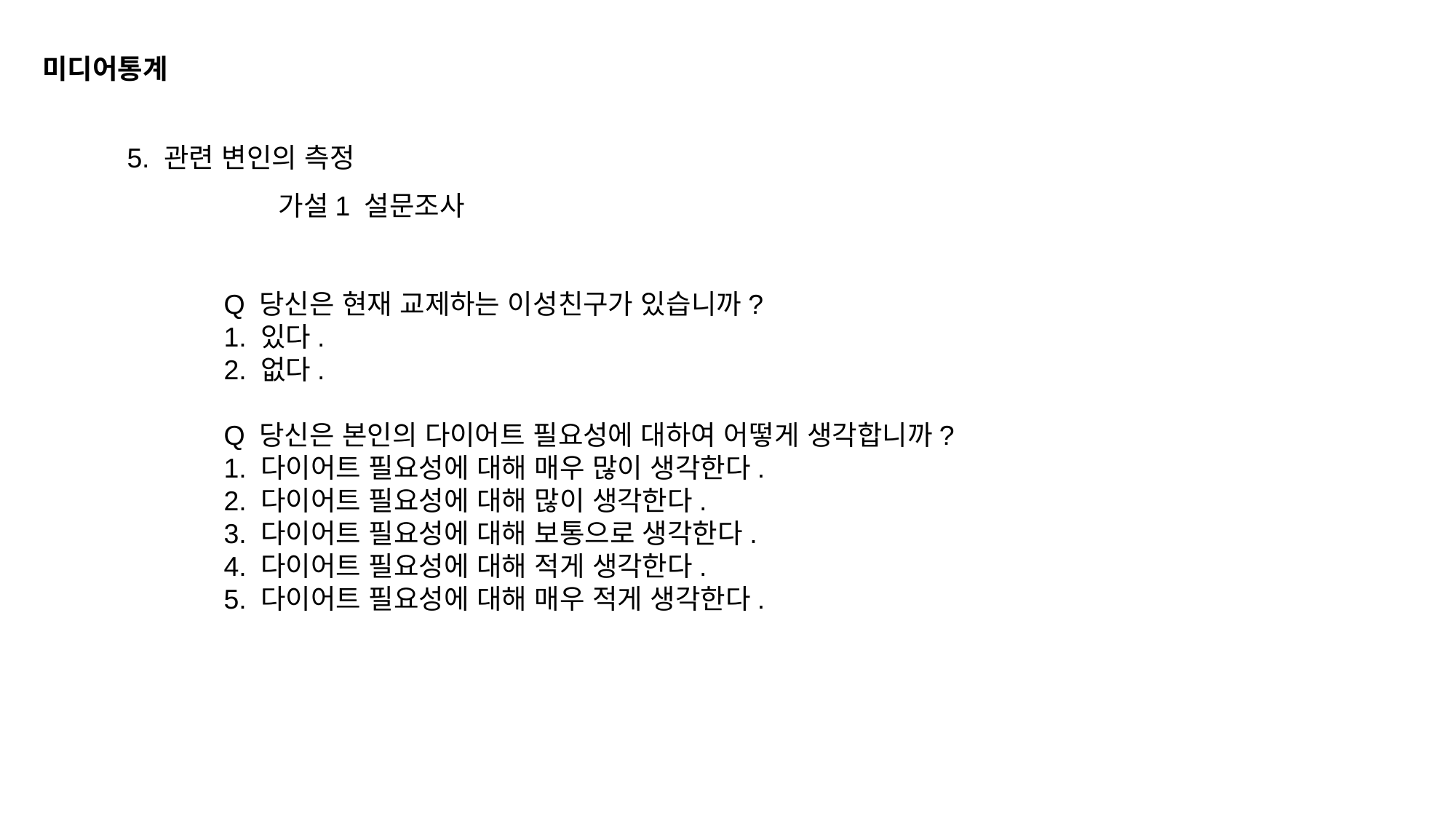

미디어통계
5. 관련 변인의 측정
가설1 설문조사

Q 당신은 현재 교제하는 이성친구가 있습니까?
1. 있다.
2. 없다.

Q 당신은 본인의 다이어트 필요성에 대하여 어떻게 생각합니까?
1. 다이어트 필요성에 대해 매우 많이 생각한다.
2. 다이어트 필요성에 대해 많이 생각한다.
3. 다이어트 필요성에 대해 보통으로 생각한다.
4. 다이어트 필요성에 대해 적게 생각한다.
5. 다이어트 필요성에 대해 매우 적게 생각한다.